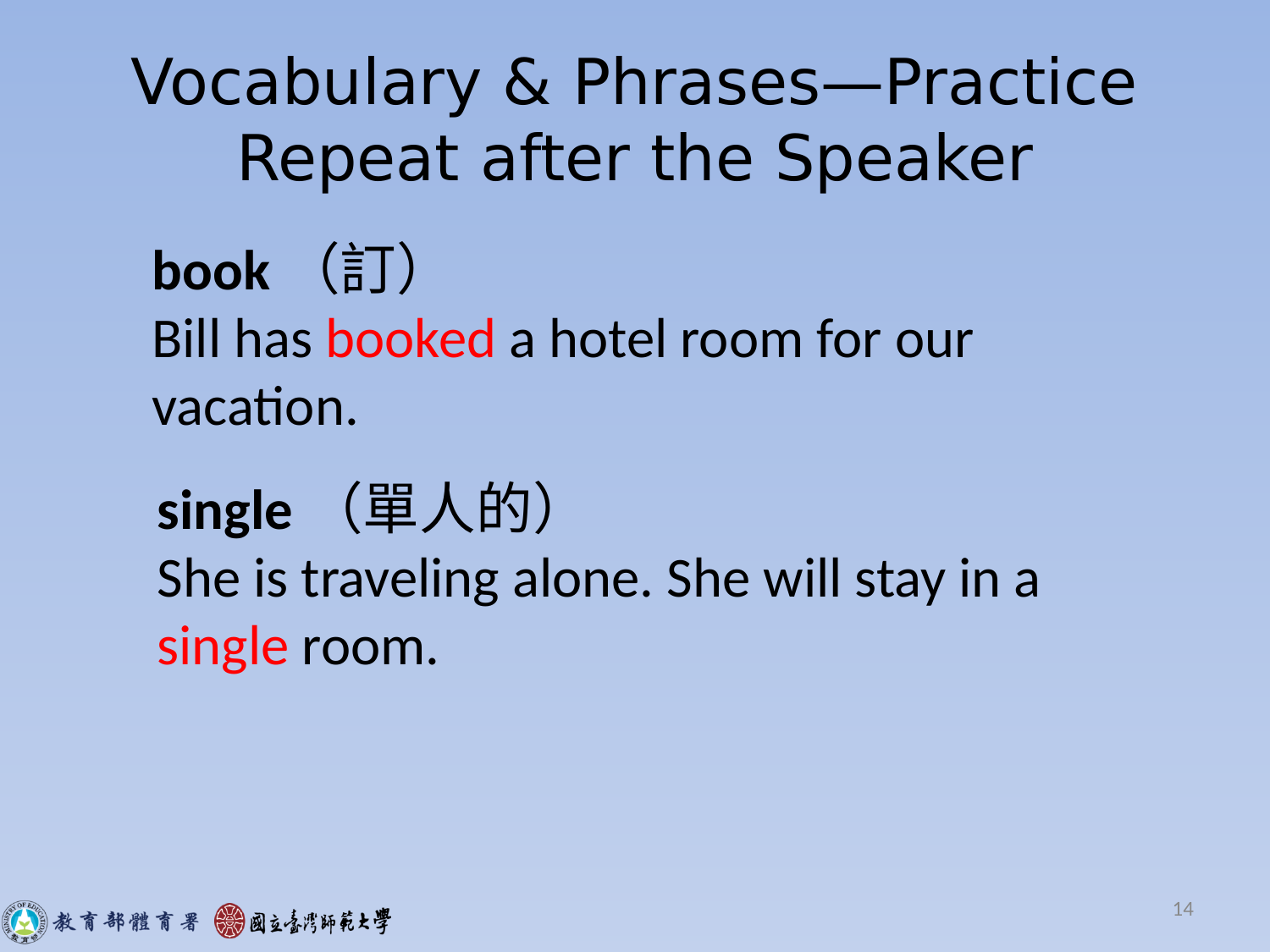

# Vocabulary & Phrases—Practice Repeat after the Speaker
book（訂）
Bill has booked a hotel room for our vacation.
single（單人的）
She is traveling alone. She will stay in a
single room.
14